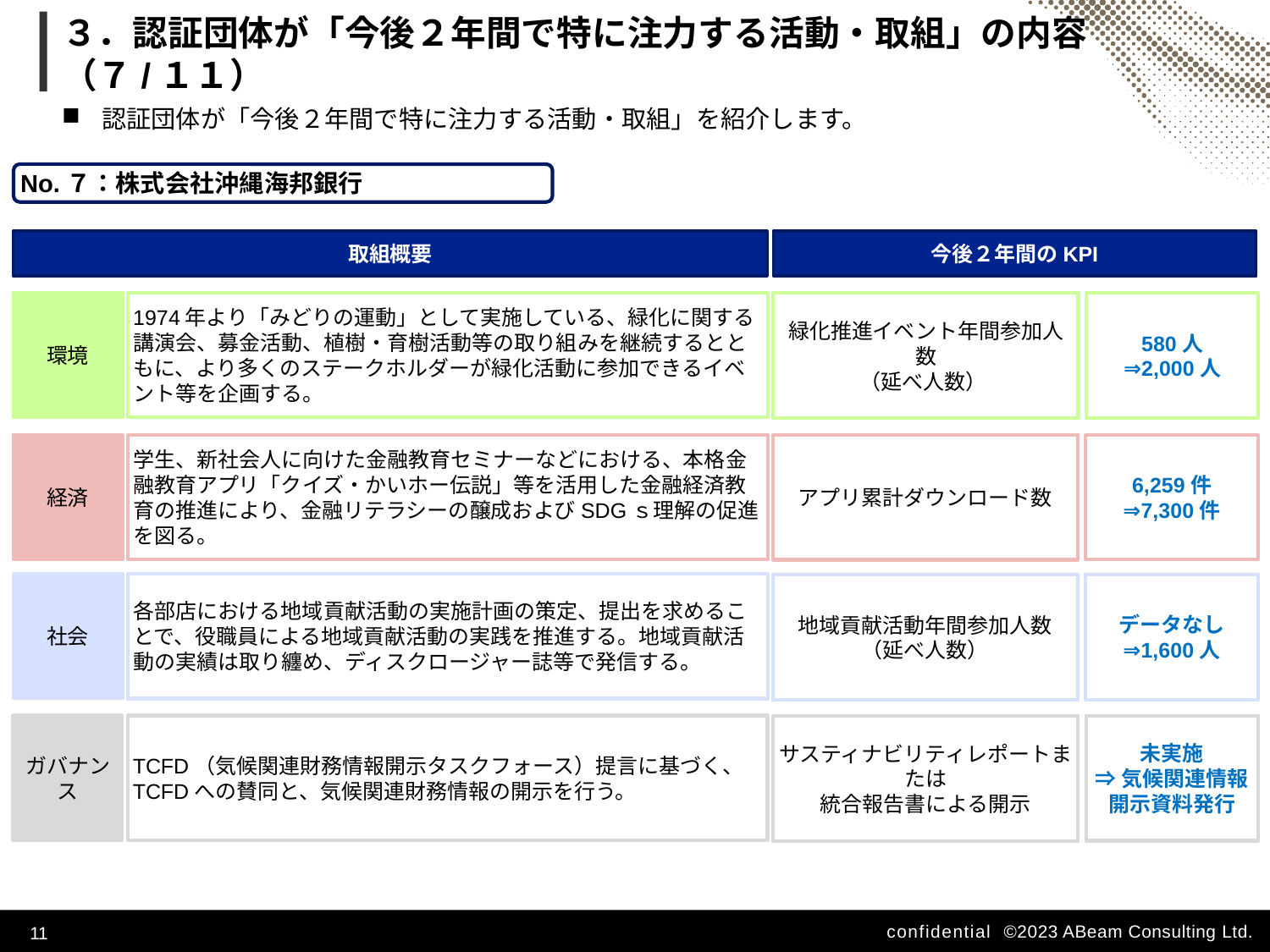

# ３．認証団体が「今後２年間で特に注力する活動・取組」の内容（７/１１）
認証団体が「今後２年間で特に注力する活動・取組」を紹介します。
No.７：株式会社沖縄海邦銀行
取組概要
今後２年間のKPI
環境
1974年より「みどりの運動」として実施している、緑化に関する講演会、募金活動、植樹・育樹活動等の取り組みを継続するとともに、より多くのステークホルダーが緑化活動に参加できるイベント等を企画する。
580人
⇒2,000人
緑化推進イベント年間参加人数
（延べ人数）
経済
学生、新社会人に向けた金融教育セミナーなどにおける、本格金融教育アプリ「クイズ・かいホー伝説」等を活用した金融経済教育の推進により、金融リテラシーの醸成およびSDGｓ理解の促進を図る。
6,259件
⇒7,300件
アプリ累計ダウンロード数
社会
各部店における地域貢献活動の実施計画の策定、提出を求めることで、役職員による地域貢献活動の実践を推進する。地域貢献活動の実績は取り纏め、ディスクロージャー誌等で発信する。
データなし
⇒1,600人
地域貢献活動年間参加人数
（延べ人数）
ガバナンス
TCFD（気候関連財務情報開示タスクフォース）提言に基づく、 TCFDへの賛同と、気候関連財務情報の開示を行う。
未実施
⇒気候関連情報開示資料発行
サスティナビリティレポートまたは
統合報告書による開示